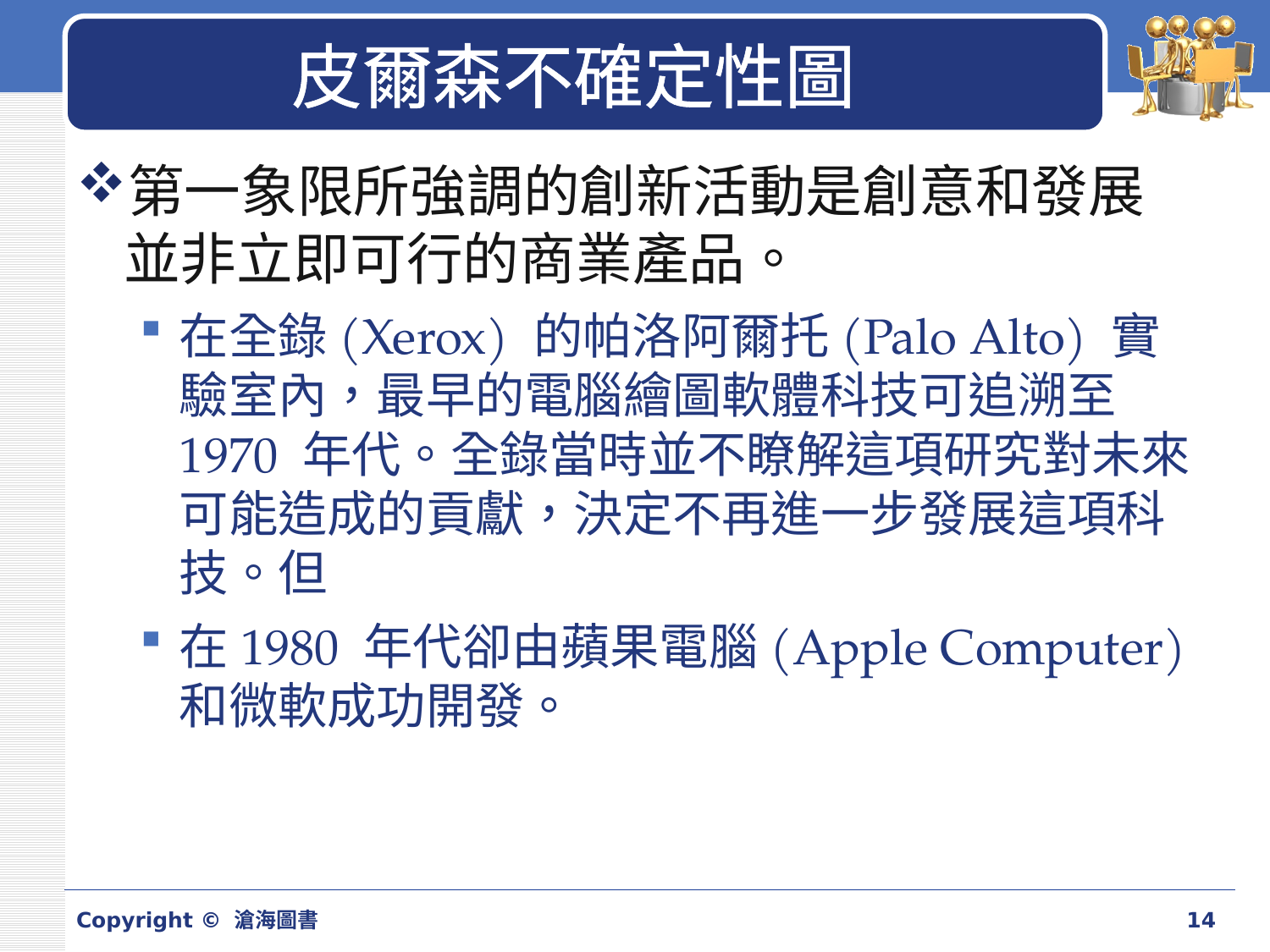

# 皮爾森不確定性圖
第一象限所強調的創新活動是創意和發展並非立即可行的商業產品。
在全錄(Xerox) 的帕洛阿爾托(Palo Alto) 實驗室內，最早的電腦繪圖軟體科技可追溯至1970 年代。全錄當時並不瞭解這項研究對未來可能造成的貢獻，決定不再進一步發展這項科技。但
在1980 年代卻由蘋果電腦(Apple Computer) 和微軟成功開發。
Copyright © 滄海圖書
14